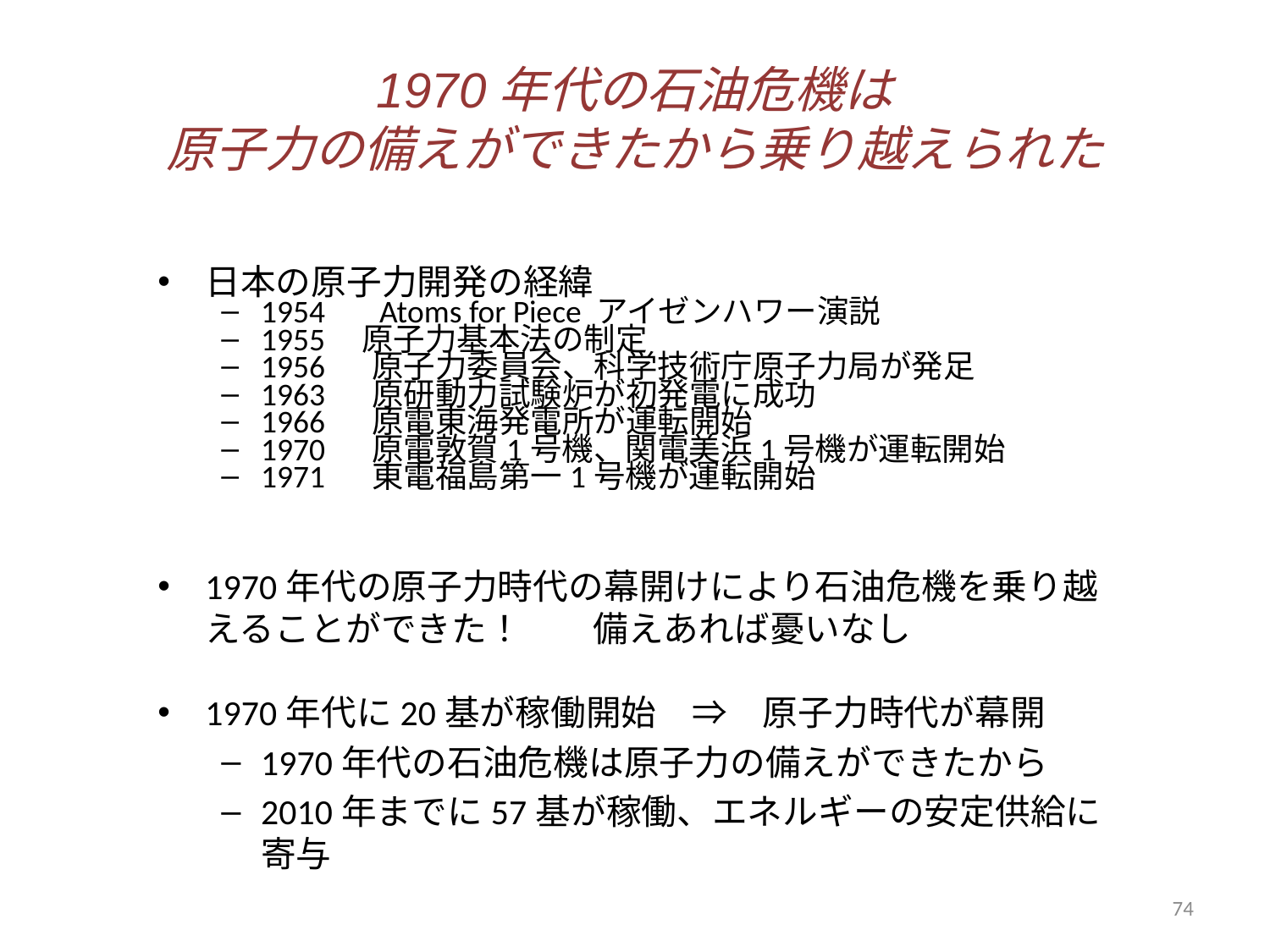

# 1970年代の石油危機は 原子力の備えができたから乗り越えられた
日本の原子力開発の経緯
1954 　Atoms for Piece アイゼンハワー演説
1955    原子力基本法の制定
1956　 原子力委員会、科学技術庁原子力局が発足
1963 　原研動力試験炉が初発電に成功
1966 　原電東海発電所が運転開始
1970 　原電敦賀1号機、関電美浜1号機が運転開始
1971 　東電福島第一1号機が運転開始

1970年代の原子力時代の幕開けにより石油危機を乗り越えることができた！　　備えあれば憂いなし

1970年代に20基が稼働開始　⇒　原子力時代が幕開
1970年代の石油危機は原子力の備えができたから
2010年までに57基が稼働、エネルギーの安定供給に寄与

74